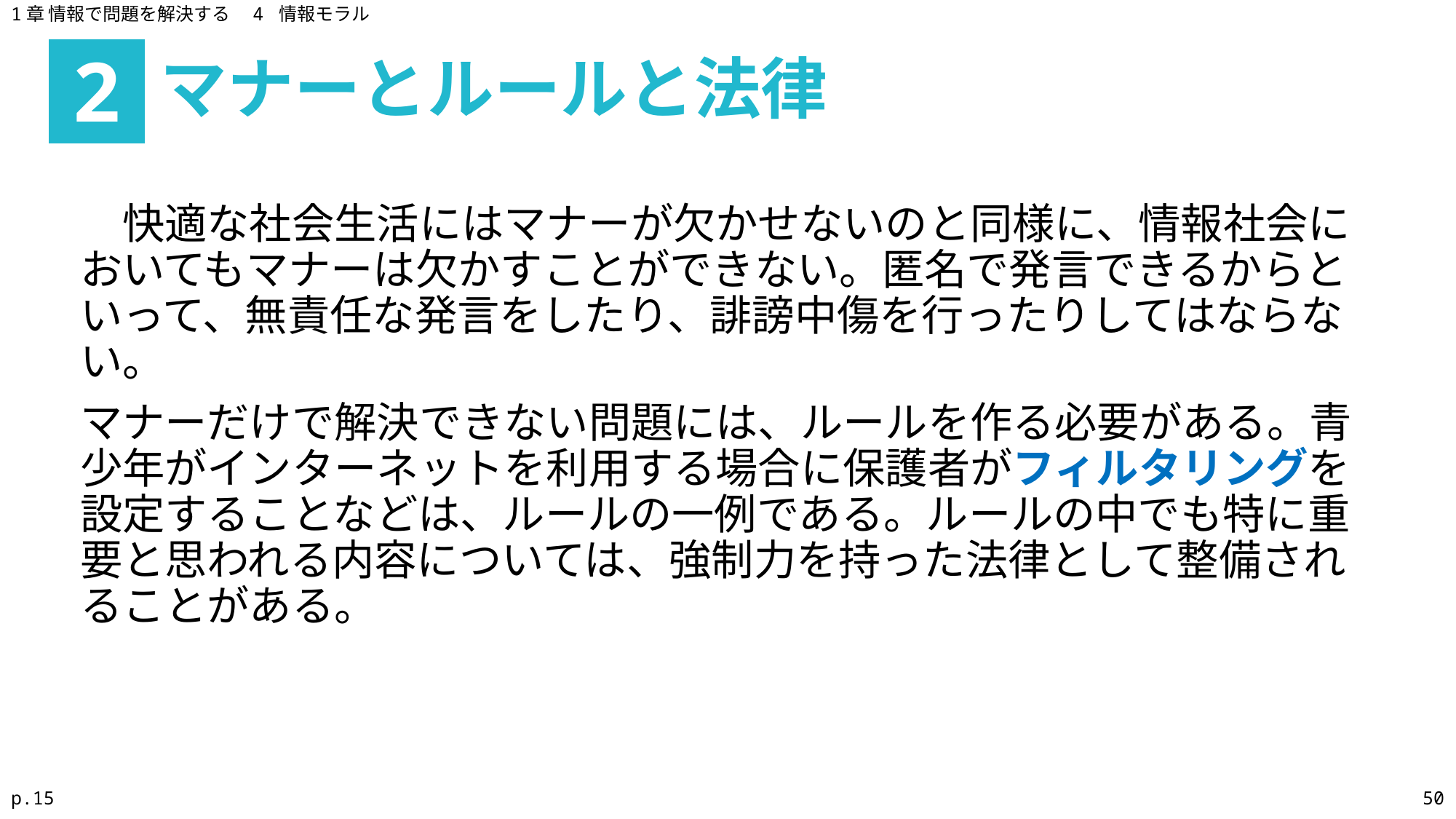

1章 情報で問題を解決する　4 情報モラル
マナーとルールと法律
2
　快適な社会生活にはマナーが欠かせないのと同様に、情報社会においてもマナーは欠かすことができない。匿名で発言できるからといって、無責任な発言をしたり、誹謗中傷を行ったりしてはならない。
マナーだけで解決できない問題には、ルールを作る必要がある。青少年がインターネットを利用する場合に保護者がフィルタリングを設定することなどは、ルールの一例である。ルールの中でも特に重要と思われる内容については、強制力を持った法律として整備されることがある。
p.15
50